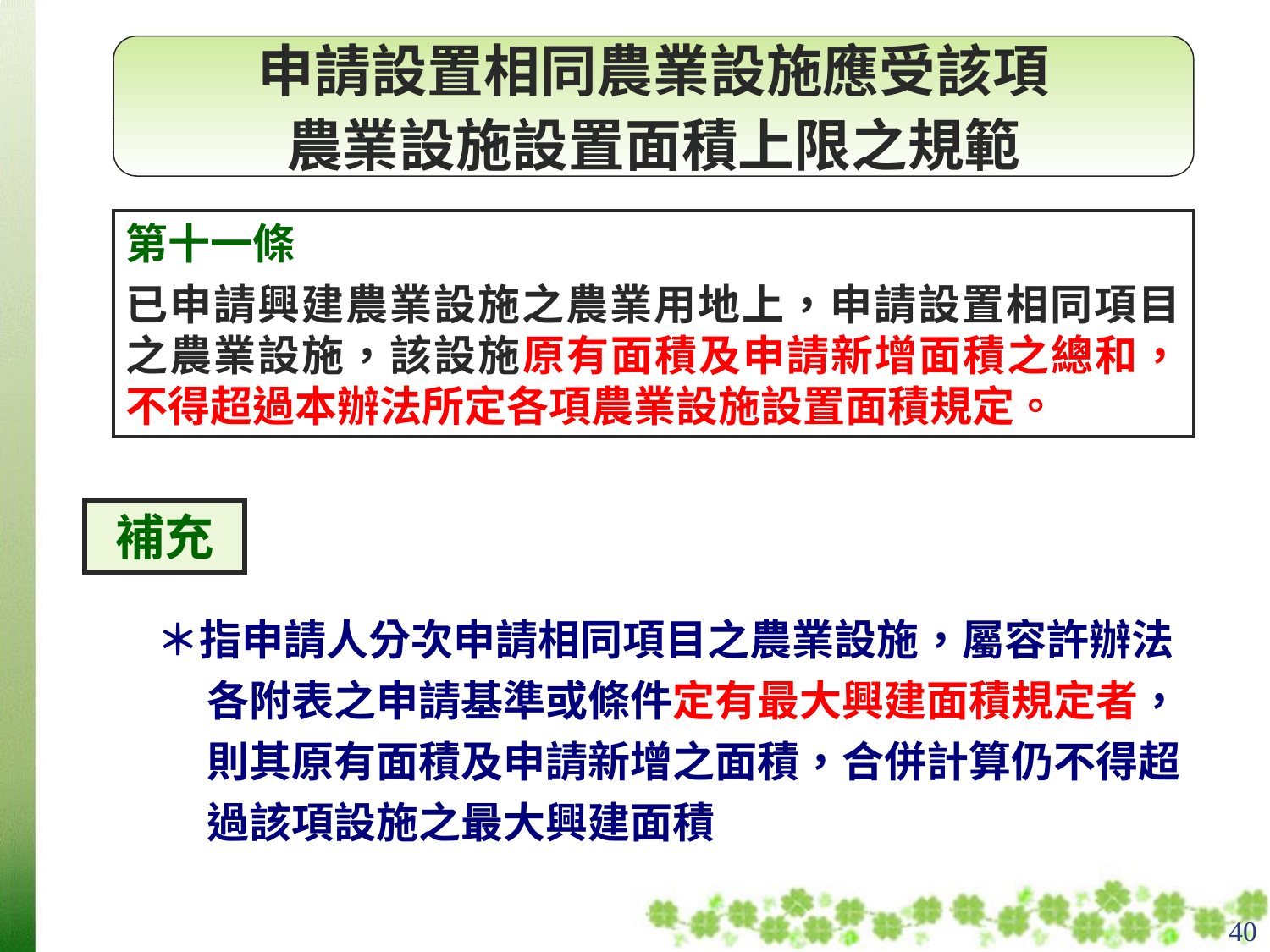

申請設置相同農業設施應受該項
農業設施設置面積上限之規範
第十一條
已申請興建農業設施之農業用地上，申請設置相同項目之農業設施，該設施原有面積及申請新增面積之總和，不得超過本辦法所定各項農業設施設置面積規定。
補充
＊指申請人分次申請相同項目之農業設施，屬容許辦法各附表之申請基準或條件定有最大興建面積規定者，則其原有面積及申請新增之面積，合併計算仍不得超過該項設施之最大興建面積
40